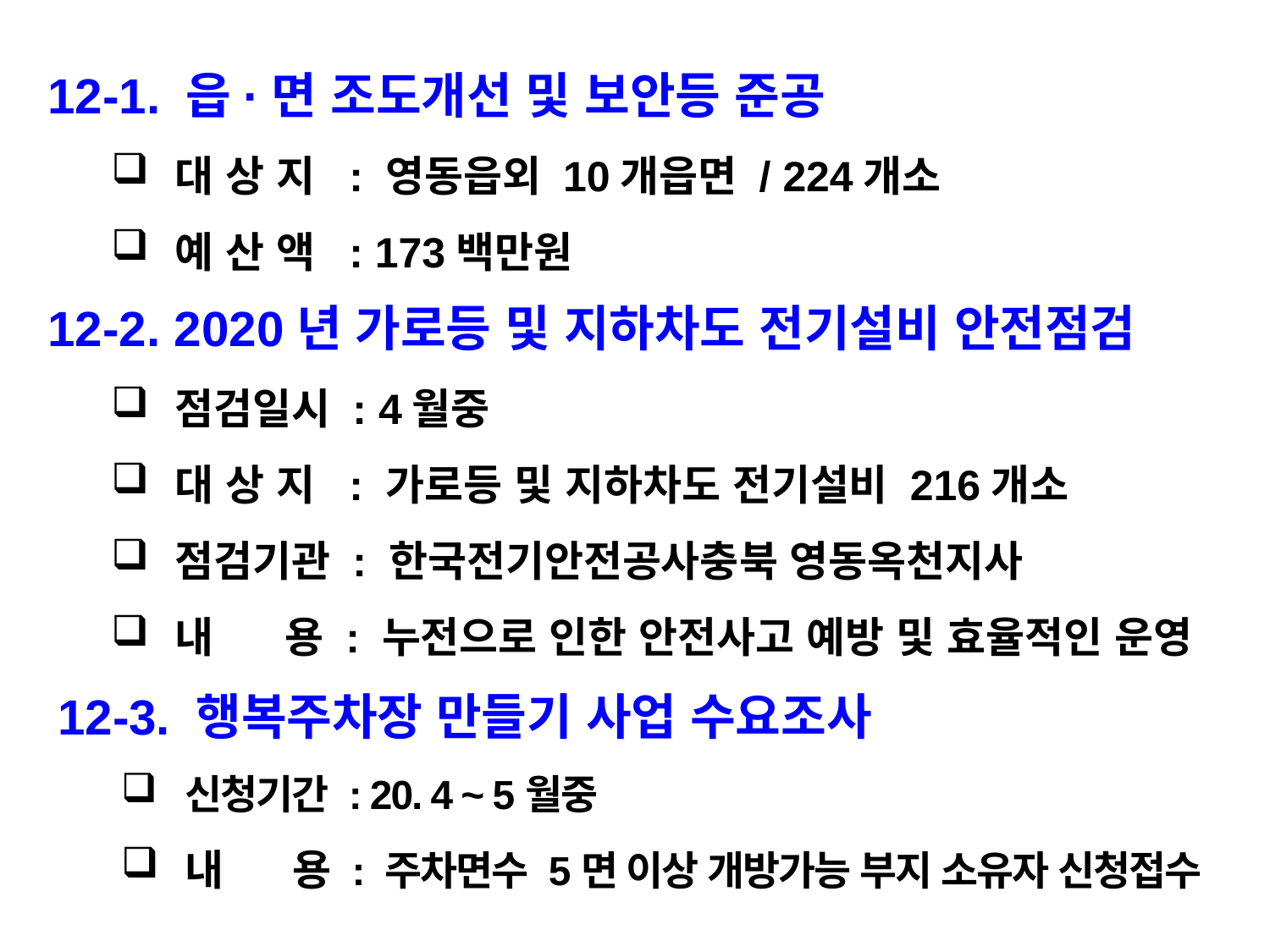

12-1. 읍·면 조도개선 및 보안등 준공
대 상 지  : 영동읍외 10개읍면 / 224개소
예 산 액  : 173백만원

12-2. 2020년 가로등 및 지하차도 전기설비 안전점검
점검일시 : 4월중
대 상 지  : 가로등 및 지하차도 전기설비 216개소
점검기관 : 한국전기안전공사충북 영동옥천지사
내      용 : 누전으로 인한 안전사고 예방 및 효율적인 운영

12-3. 행복주차장 만들기 사업 수요조사
신청기간 : 20. 4 ~ 5월중
내       용 : 주차면수 5면 이상 개방가능 부지 소유자 신청접수